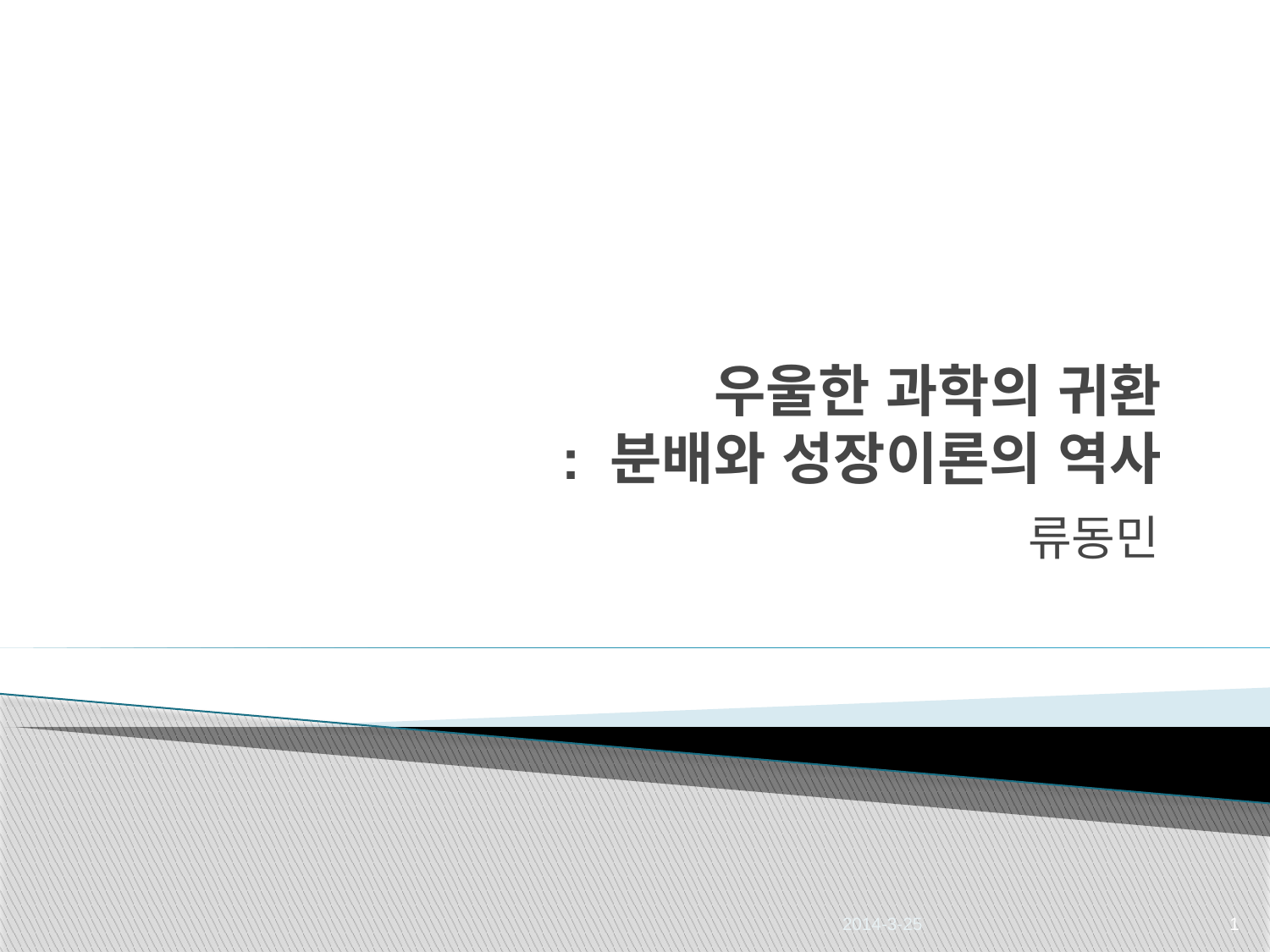

# 우울한 과학의 귀환 : 분배와 성장이론의 역사
류동민
2014-3-25
1